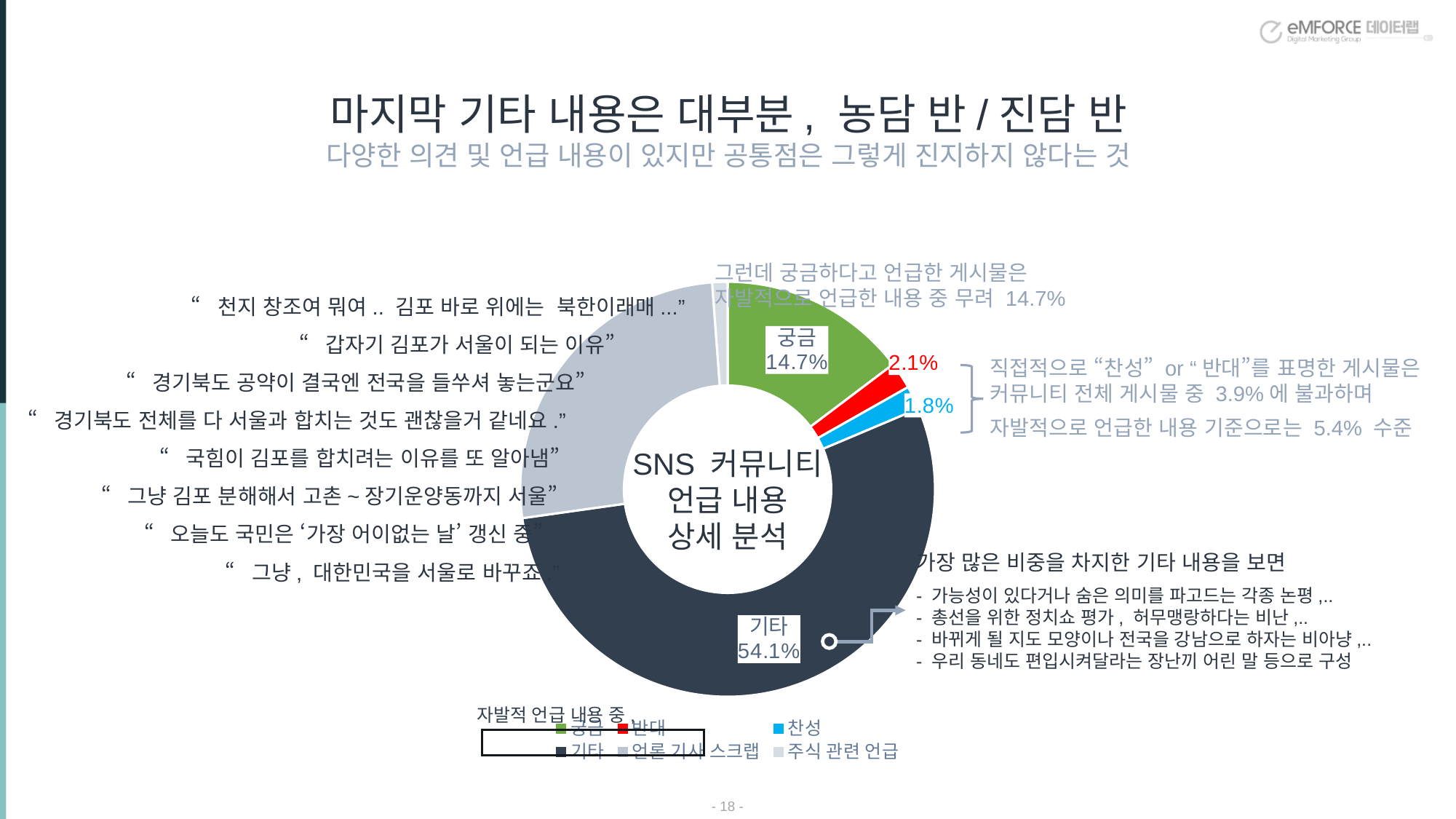

마지막 기타 내용은 대부분, 농담 반/진담 반
다양한 의견 및 언급 내용이 있지만 공통점은 그렇게 진지하지 않다는 것
그런데 궁금하다고 언급한 게시물은
자발적으로 언급한 내용 중 무려 14.7%

### Chart

| Category | 판매 |
|---|---|
| 궁금 | 963.0 |
| 반대 | 137.0 |
| 찬성 | 120.0 |
| 기타 | 3543.0 |
| 언론 기사 스크랩 | 1704.0 |
| 주식 관련 언급 | 78.0 |
“천지 창조여 뭐여.. 김포 바로 위에는  북한이래매...”
“갑자기 김포가 서울이 되는 이유”
직접적으로 “찬성” or “반대”를 표명한 게시물은
커뮤니티 전체 게시물 중 3.9%에 불과하며
자발적으로 언급한 내용 기준으로는 5.4% 수준
“경기북도 공약이 결국엔 전국을 들쑤셔 놓는군요”

“경기북도 전체를 다 서울과 합치는 것도 괜찮을거 같네요.”
SNS 커뮤니티
언급 내용
상세 분석
“국힘이 김포를 합치려는 이유를 또 알아냄”
“그냥 김포 분해해서 고촌~장기운양동까지 서울”
“오늘도 국민은 ‘가장 어이없는 날’ 갱신 중”
가장 많은 비중을 차지한 기타 내용을 보면
- 가능성이 있다거나 숨은 의미를 파고드는 각종 논평,..
- 총선을 위한 정치쇼 평가, 허무맹랑하다는 비난,..
- 바뀌게 될 지도 모양이나 전국을 강남으로 하자는 비아냥,..
- 우리 동네도 편입시켜달라는 장난끼 어린 말 등으로 구성
“그냥, 대한민국을 서울로 바꾸죠.”

자발적 언급 내용 중,

- 18 -